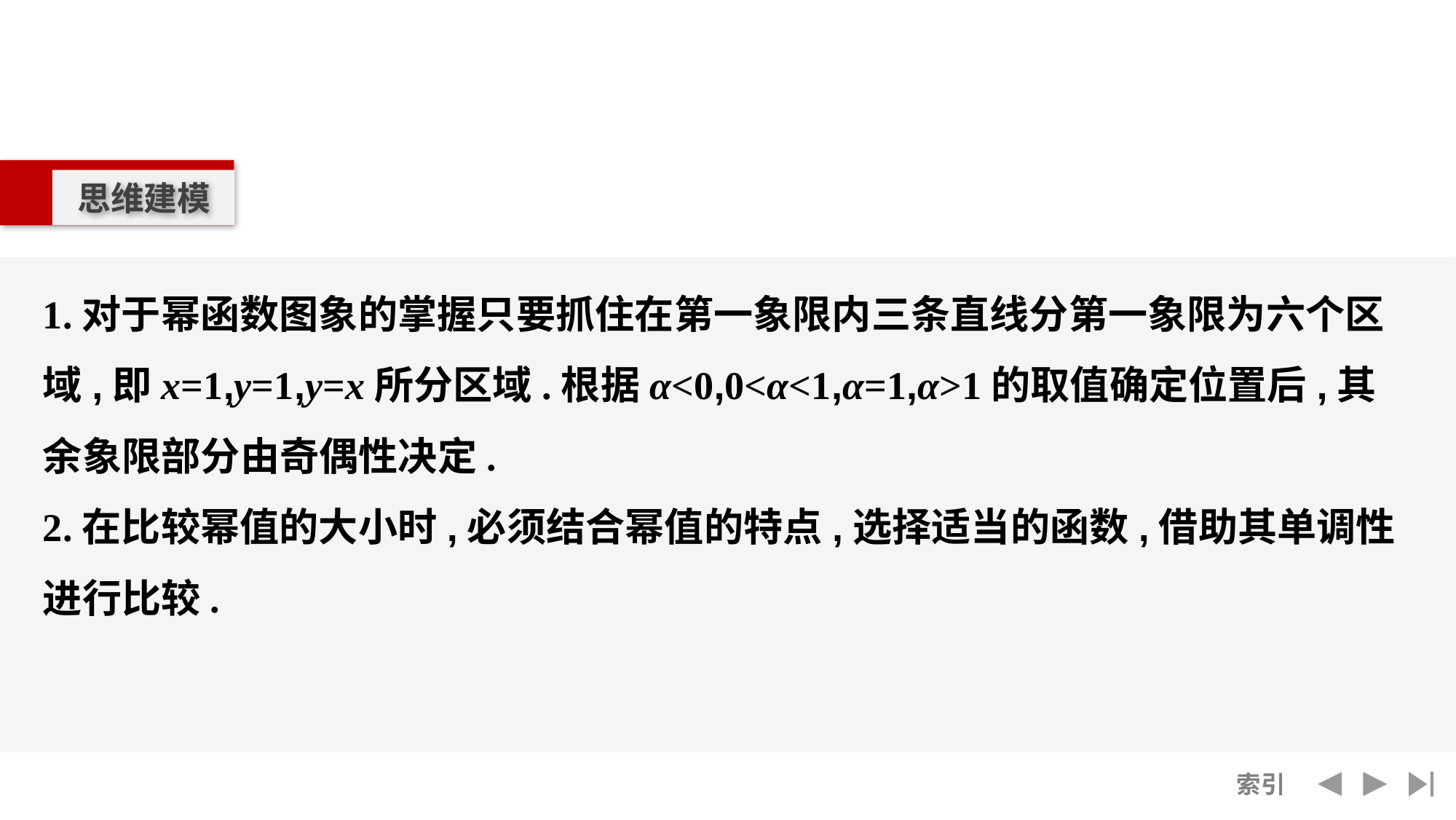

思维建模

1.对于幂函数图象的掌握只要抓住在第一象限内三条直线分第一象限为六个区域,即x=1,y=1,y=x所分区域.根据α<0,0<α<1,α=1,α>1的取值确定位置后,其余象限部分由奇偶性决定.
2.在比较幂值的大小时,必须结合幂值的特点,选择适当的函数,借助其单调性进行比较.